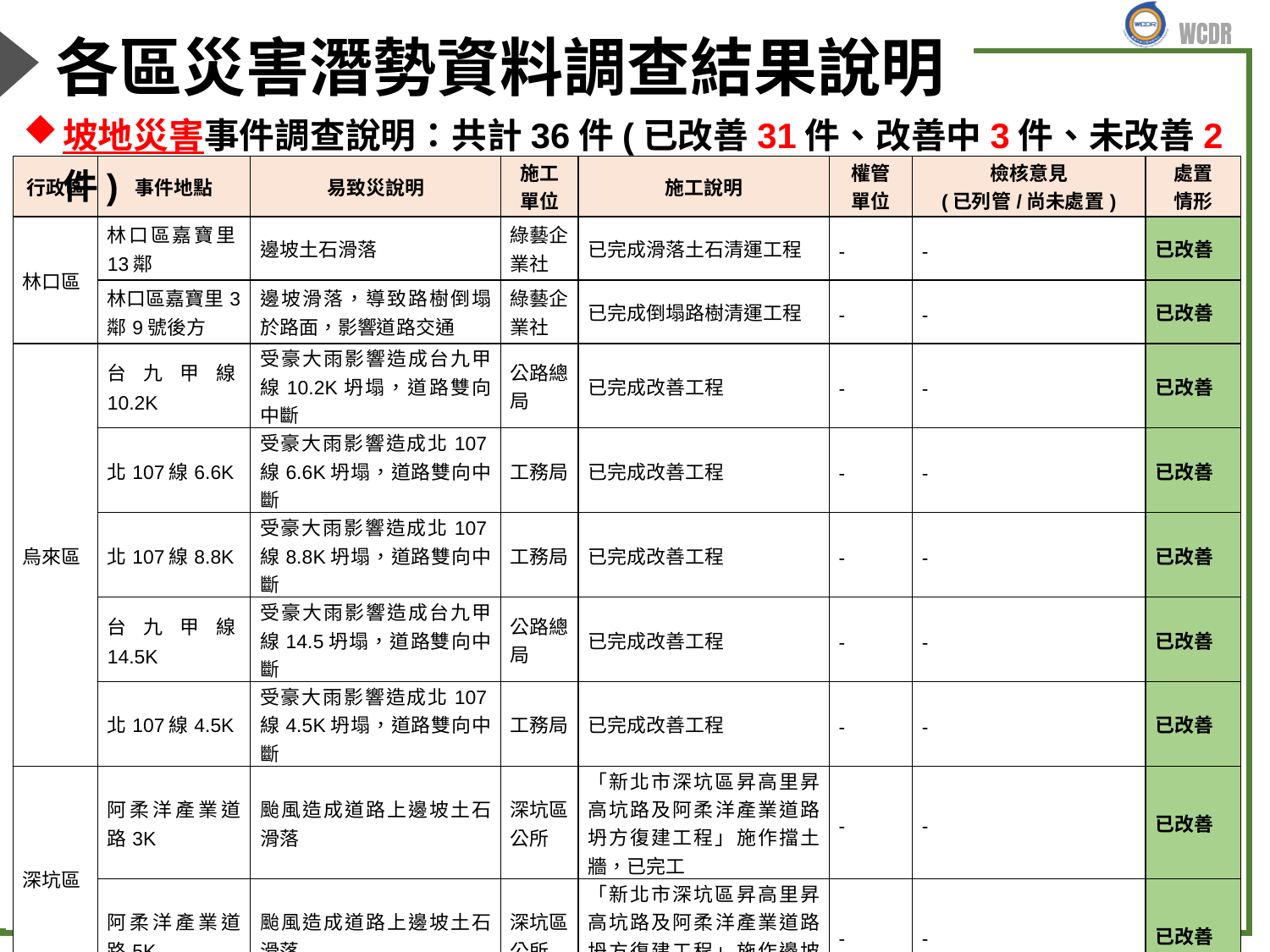

# 各區災害潛勢資料調查結果說明
坡地災害事件調查說明：共計36件(已改善31件、改善中3件、未改善2件)
| 行政區 | 事件地點 | 易致災說明 | 施工 單位 | 施工說明 | 權管 單位 | 檢核意見 (已列管/尚未處置) | 處置 情形 |
| --- | --- | --- | --- | --- | --- | --- | --- |
| 林口區 | 林口區嘉寶里13鄰 | 邊坡土石滑落 | 綠藝企業社 | 已完成滑落土石清運工程 | - | - | 已改善 |
|  | 林口區嘉寶里3鄰9號後方 | 邊坡滑落，導致路樹倒塌於路面，影響道路交通 | 綠藝企業社 | 已完成倒塌路樹清運工程 | - | - | 已改善 |
| 烏來區 | 台九甲線10.2K | 受豪大雨影響造成台九甲線10.2K坍塌，道路雙向中斷 | 公路總局 | 已完成改善工程 | - | - | 已改善 |
|  | 北107線6.6K | 受豪大雨影響造成北107線6.6K坍塌，道路雙向中斷 | 工務局 | 已完成改善工程 | - | - | 已改善 |
|  | 北107線8.8K | 受豪大雨影響造成北107線8.8K坍塌，道路雙向中斷 | 工務局 | 已完成改善工程 | - | - | 已改善 |
|  | 台九甲線14.5K | 受豪大雨影響造成台九甲線14.5坍塌，道路雙向中斷 | 公路總局 | 已完成改善工程 | - | - | 已改善 |
|  | 北107線4.5K | 受豪大雨影響造成北107線4.5K坍塌，道路雙向中斷 | 工務局 | 已完成改善工程 | - | - | 已改善 |
| 深坑區 | 阿柔洋產業道路3K | 颱風造成道路上邊坡土石滑落 | 深坑區公所 | 「新北市深坑區昇高里昇高坑路及阿柔洋產業道路坍方復建工程」施作擋土牆，已完工 | - | - | 已改善 |
|  | 阿柔洋產業道路5K | 颱風造成道路上邊坡土石滑落 | 深坑區公所 | 「新北市深坑區昇高里昇高坑路及阿柔洋產業道路坍方復建工程」施作邊坡掛網工程，已完工 | - | - | 已改善 |
58